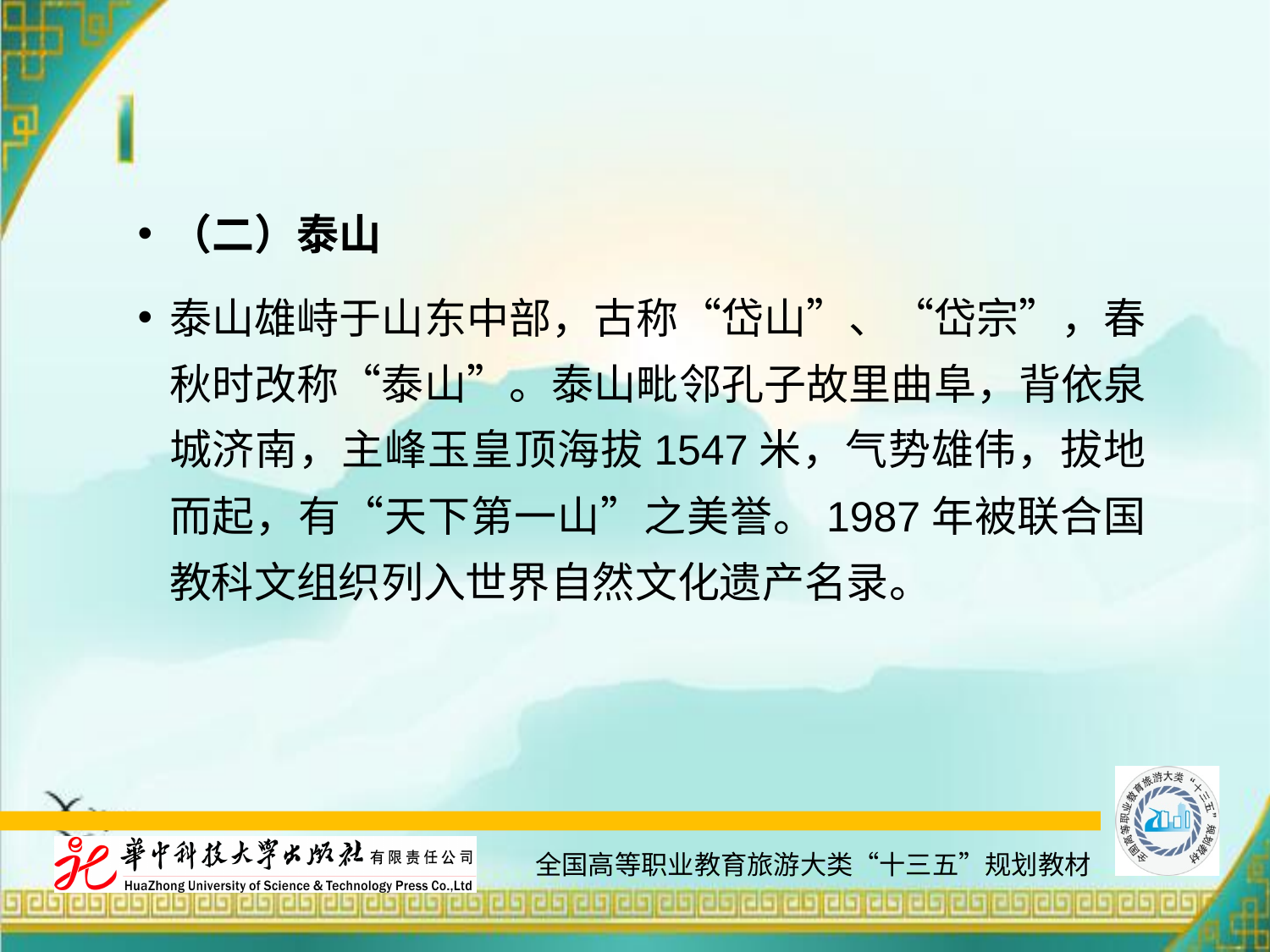

#
（二）泰山
泰山雄峙于山东中部，古称“岱山”、“岱宗”，春秋时改称“泰山”。泰山毗邻孔子故里曲阜，背依泉城济南，主峰玉皇顶海拔1547米，气势雄伟，拔地而起，有“天下第一山”之美誉。1987年被联合国教科文组织列入世界自然文化遗产名录。